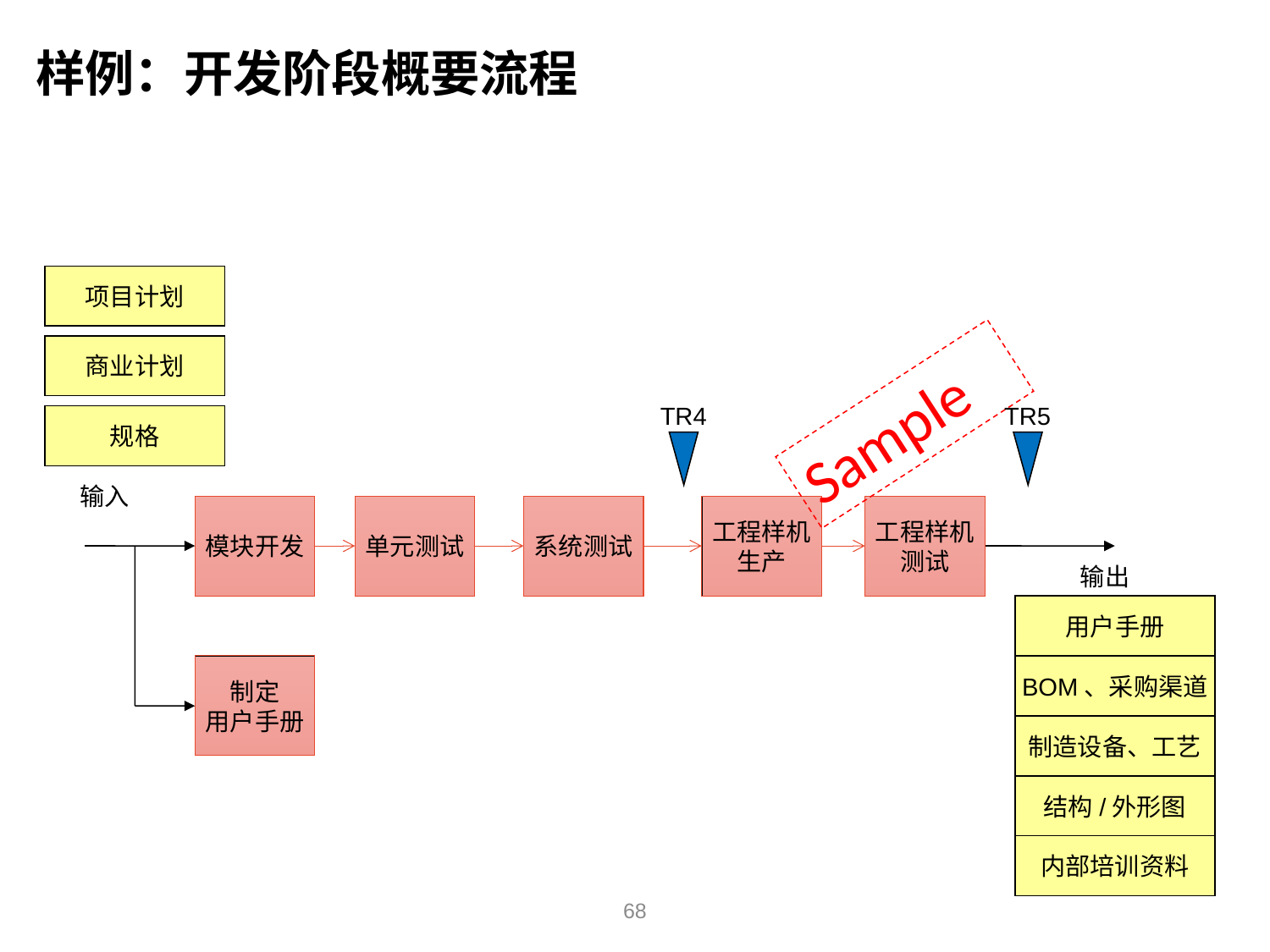

样例：开发阶段概要流程
项目计划
商业计划
Sample
TR4
TR5
规格

输入
模块开发
单元测试
系统测试
工程样机
生产
工程样机
测试

输出
用户手册
制定
用户手册
BOM、采购渠道

制造设备、工艺
结构/外形图
内部培训资料
68